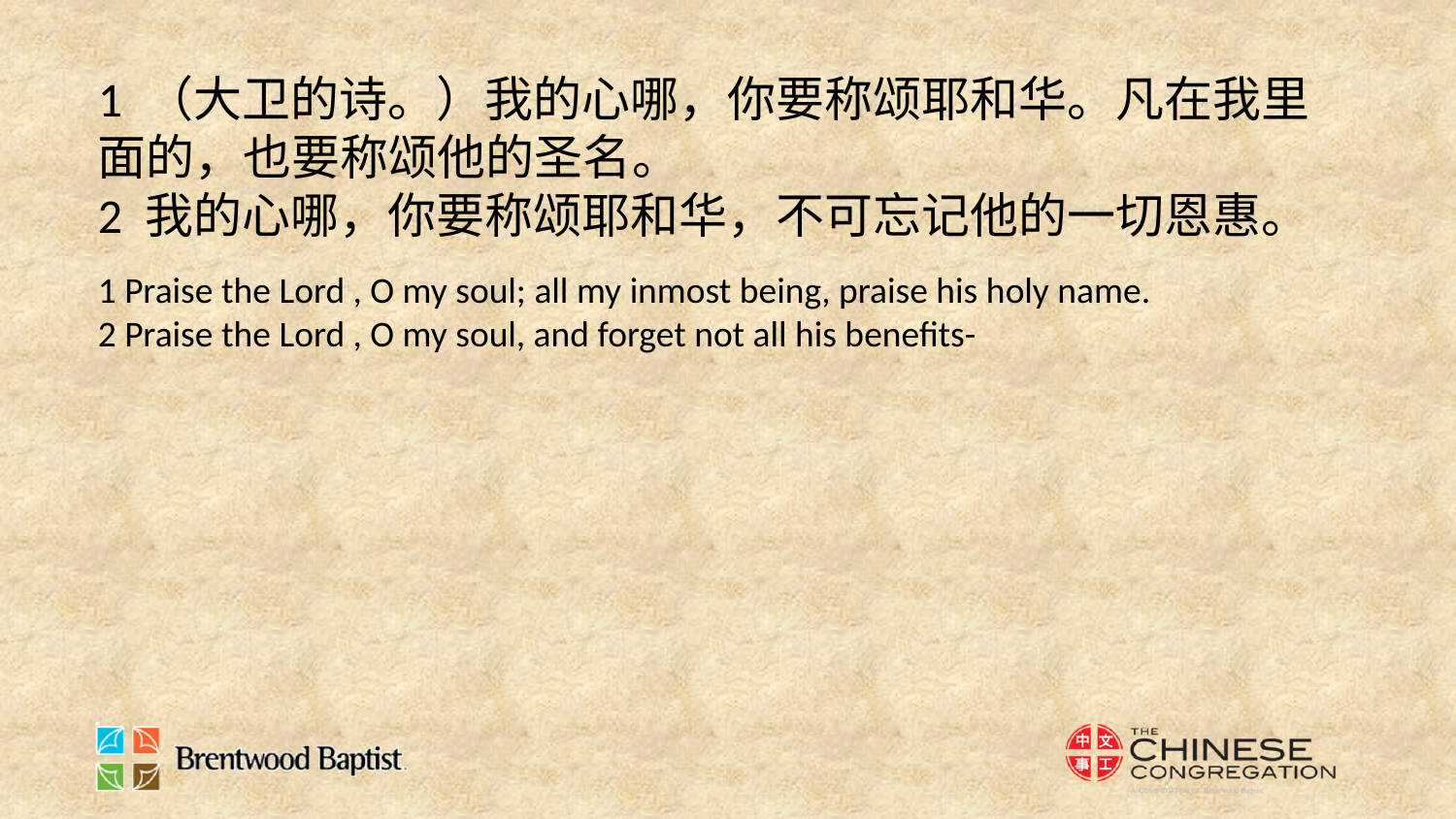

1 （大卫的诗。）我的心哪，你要称颂耶和华。凡在我里面的，也要称颂他的圣名。
2 我的心哪，你要称颂耶和华，不可忘记他的一切恩惠。

1 Praise the Lord , O my soul; all my inmost being, praise his holy name.
2 Praise the Lord , O my soul, and forget not all his benefits-